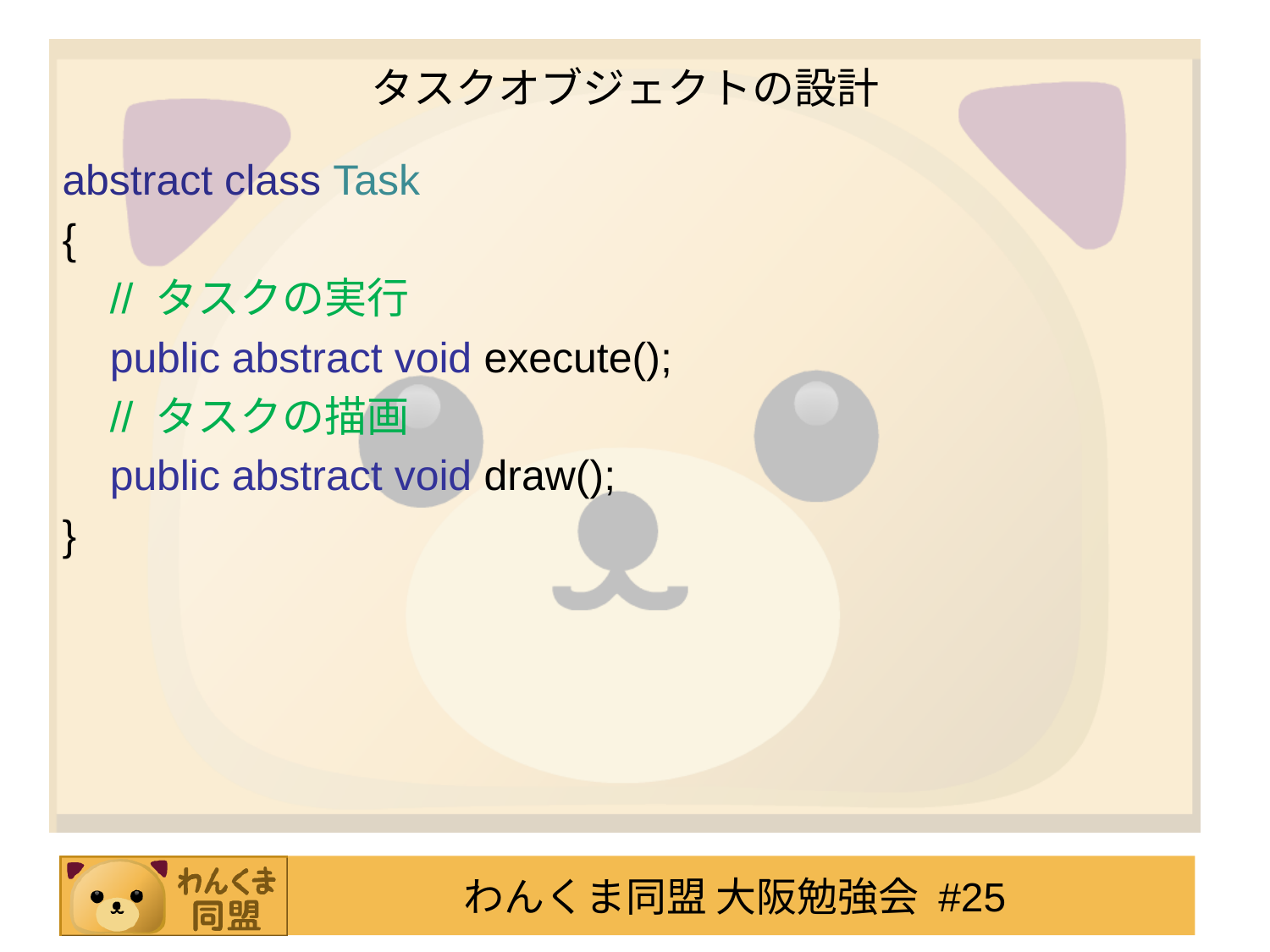

# タスクオブジェクトの設計
abstract class Task
{
	// タスクの実行
	public abstract void execute();
	// タスクの描画
	public abstract void draw();
}